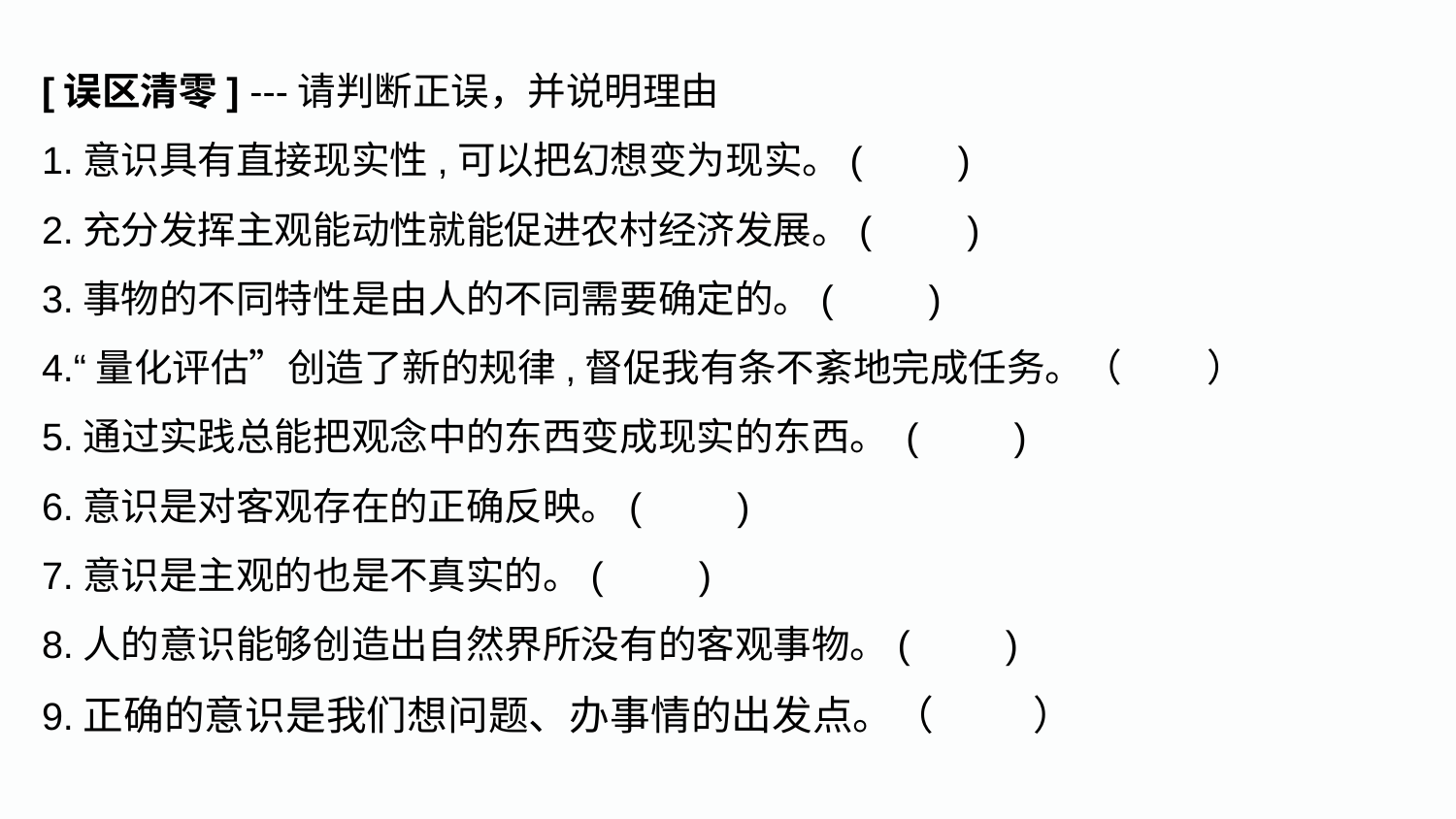

[误区清零] ---请判断正误，并说明理由
1.意识具有直接现实性,可以把幻想变为现实。(　　)
2.充分发挥主观能动性就能促进农村经济发展。(　　)
3.事物的不同特性是由人的不同需要确定的。(　　)
4.“量化评估”创造了新的规律,督促我有条不紊地完成任务。（          ）
5.通过实践总能把观念中的东西变成现实的东西。 (　　)
6.意识是对客观存在的正确反映。(　　)
7.意识是主观的也是不真实的。(　　)
8.人的意识能够创造出自然界所没有的客观事物。(　　)
9.正确的意识是我们想问题、办事情的出发点。（           ）